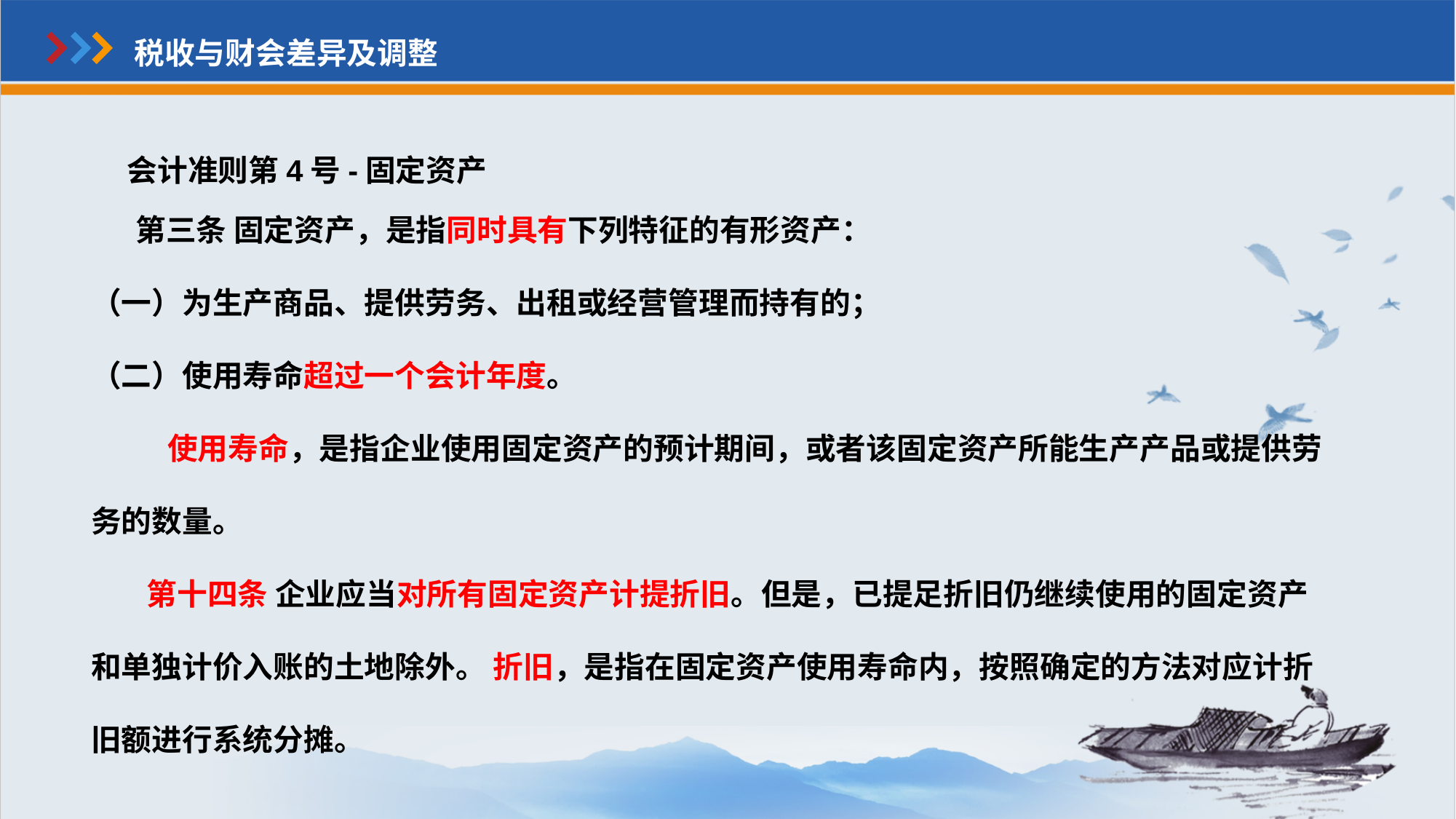

税收与财会差异及调整

会计准则第4号-固定资产
 　第三条 固定资产，是指同时具有下列特征的有形资产：
（一）为生产商品、提供劳务、出租或经营管理而持有的；
（二）使用寿命超过一个会计年度。
          使用寿命，是指企业使用固定资产的预计期间，或者该固定资产所能生产产品或提供劳务的数量。
       第十四条 企业应当对所有固定资产计提折旧。但是，已提足折旧仍继续使用的固定资产和单独计价入账的土地除外。 折旧，是指在固定资产使用寿命内，按照确定的方法对应计折旧额进行系统分摊。